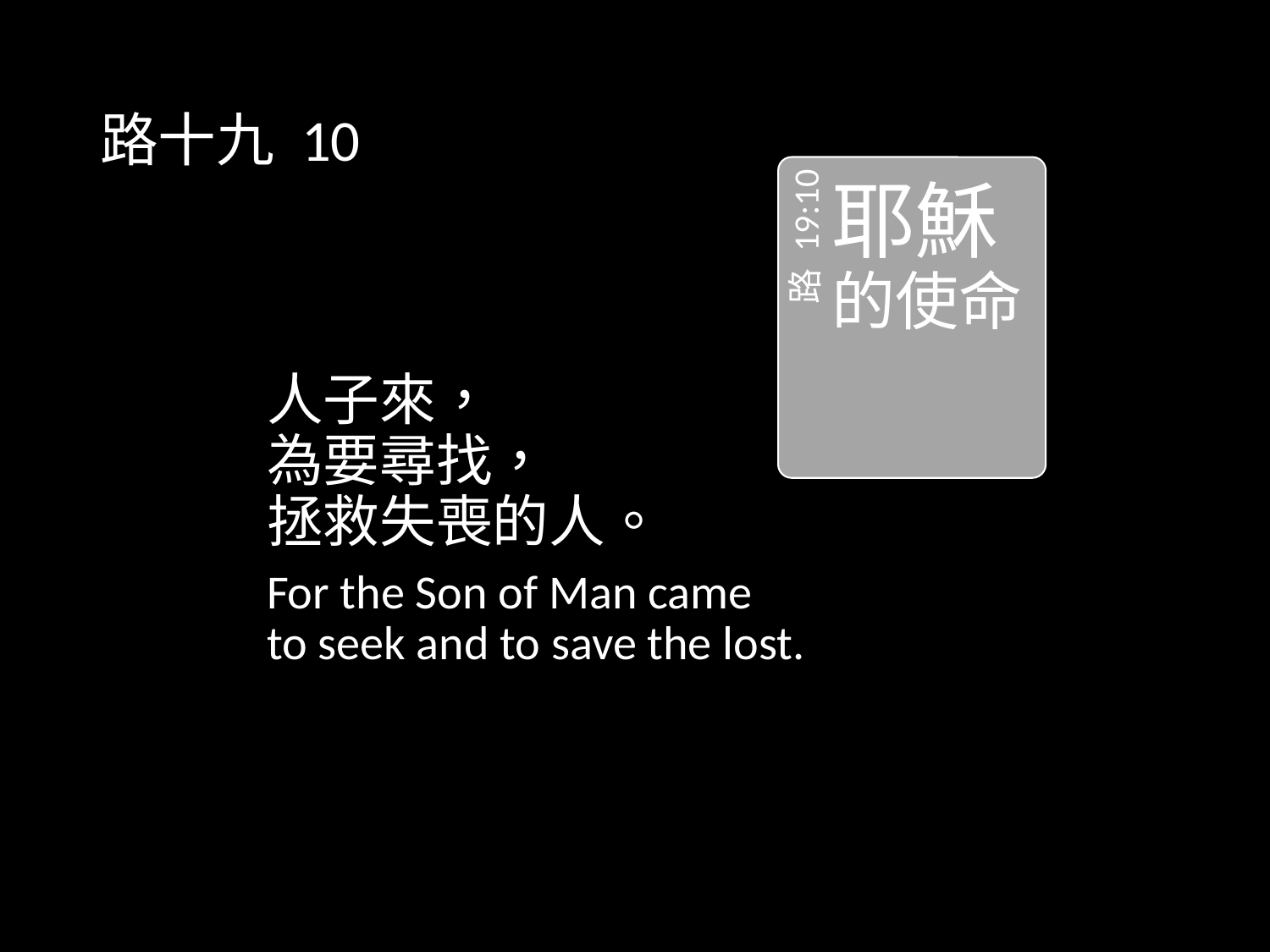

# 路十九 10

路 19:10

耶穌的使命
人子來，
為要尋找，
拯救失喪的人。
For the Son of Man came
to seek and to save the lost.